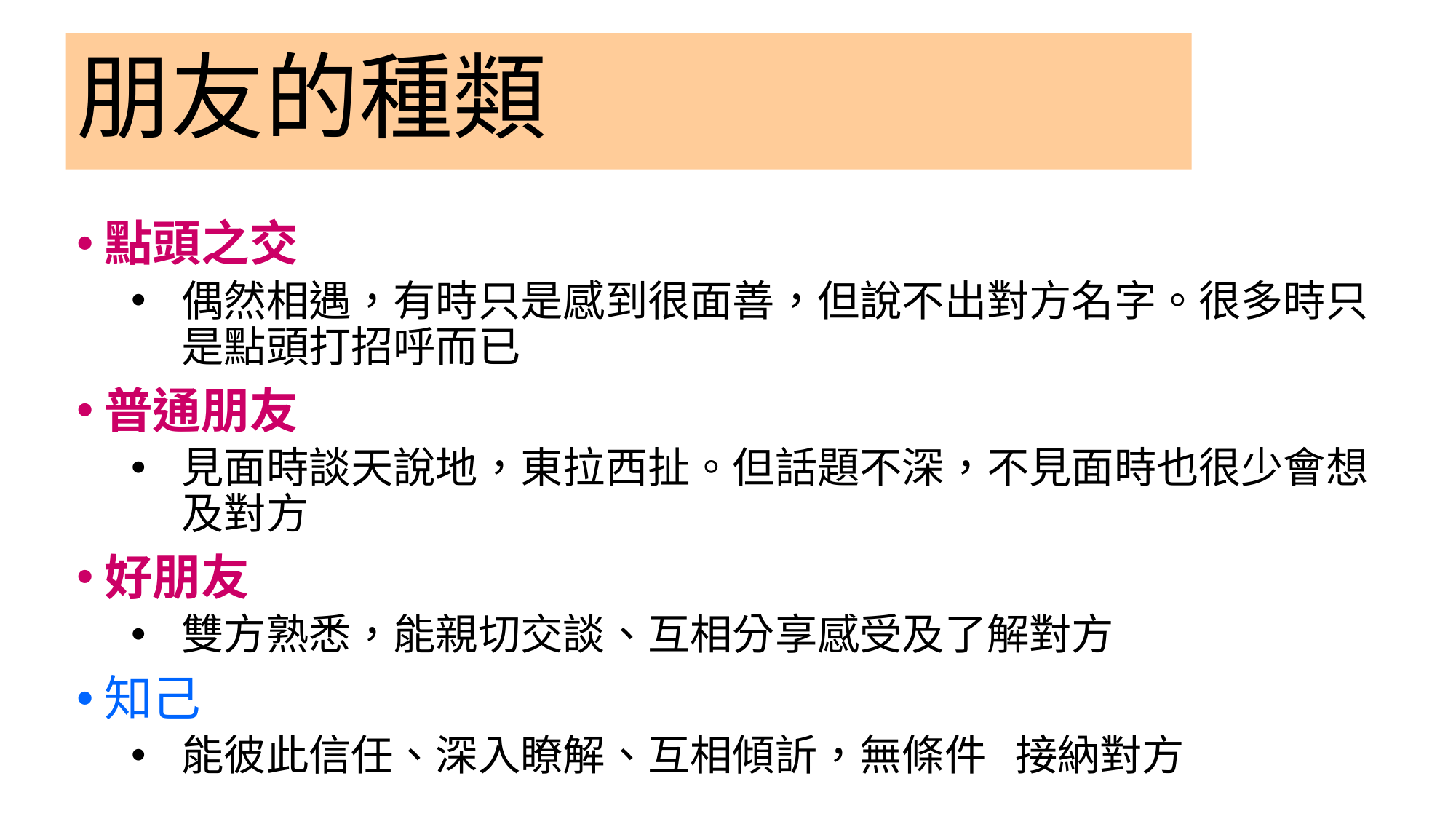

朋友的種類
點頭之交
偶然相遇，有時只是感到很面善，但說不出對方名字。很多時只是點頭打招呼而已
普通朋友
見面時談天說地，東拉西扯。但話題不深，不見面時也很少會想及對方
好朋友
雙方熟悉，能親切交談、互相分享感受及了解對方
知己
能彼此信任、深入瞭解、互相傾訢，無條件   接納對方